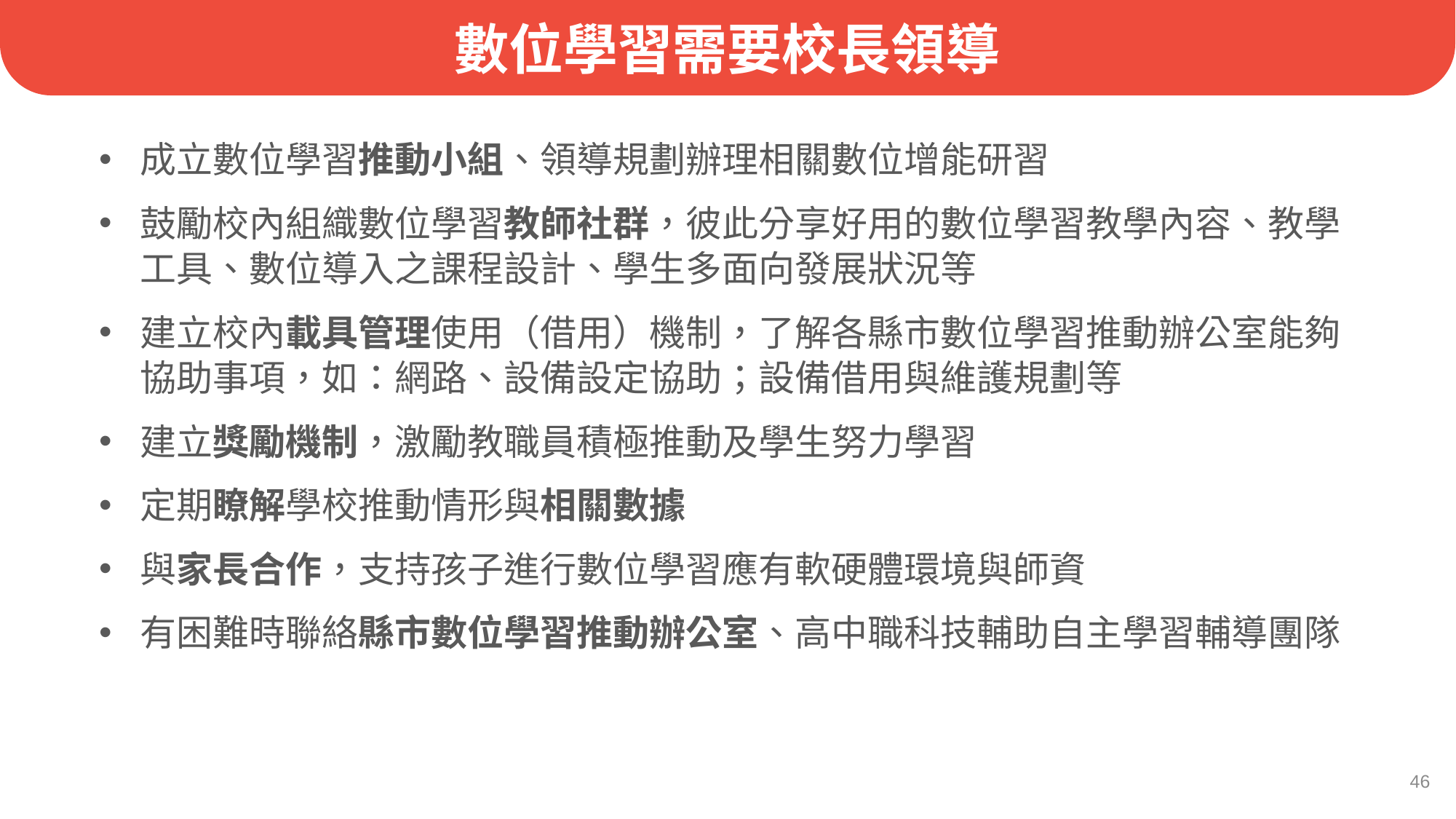

# 數位學習需要校長領導
成立數位學習推動小組、領導規劃辦理相關數位增能研習
鼓勵校內組織數位學習教師社群，彼此分享好用的數位學習教學內容、教學工具、數位導入之課程設計、學生多面向發展狀況等
建立校內載具管理使用（借用）機制，了解各縣市數位學習推動辦公室能夠協助事項，如：網路、設備設定協助；設備借用與維護規劃等
建立獎勵機制，激勵教職員積極推動及學生努力學習
定期瞭解學校推動情形與相關數據
與家長合作，支持孩子進行數位學習應有軟硬體環境與師資
有困難時聯絡縣市數位學習推動辦公室、高中職科技輔助自主學習輔導團隊
46